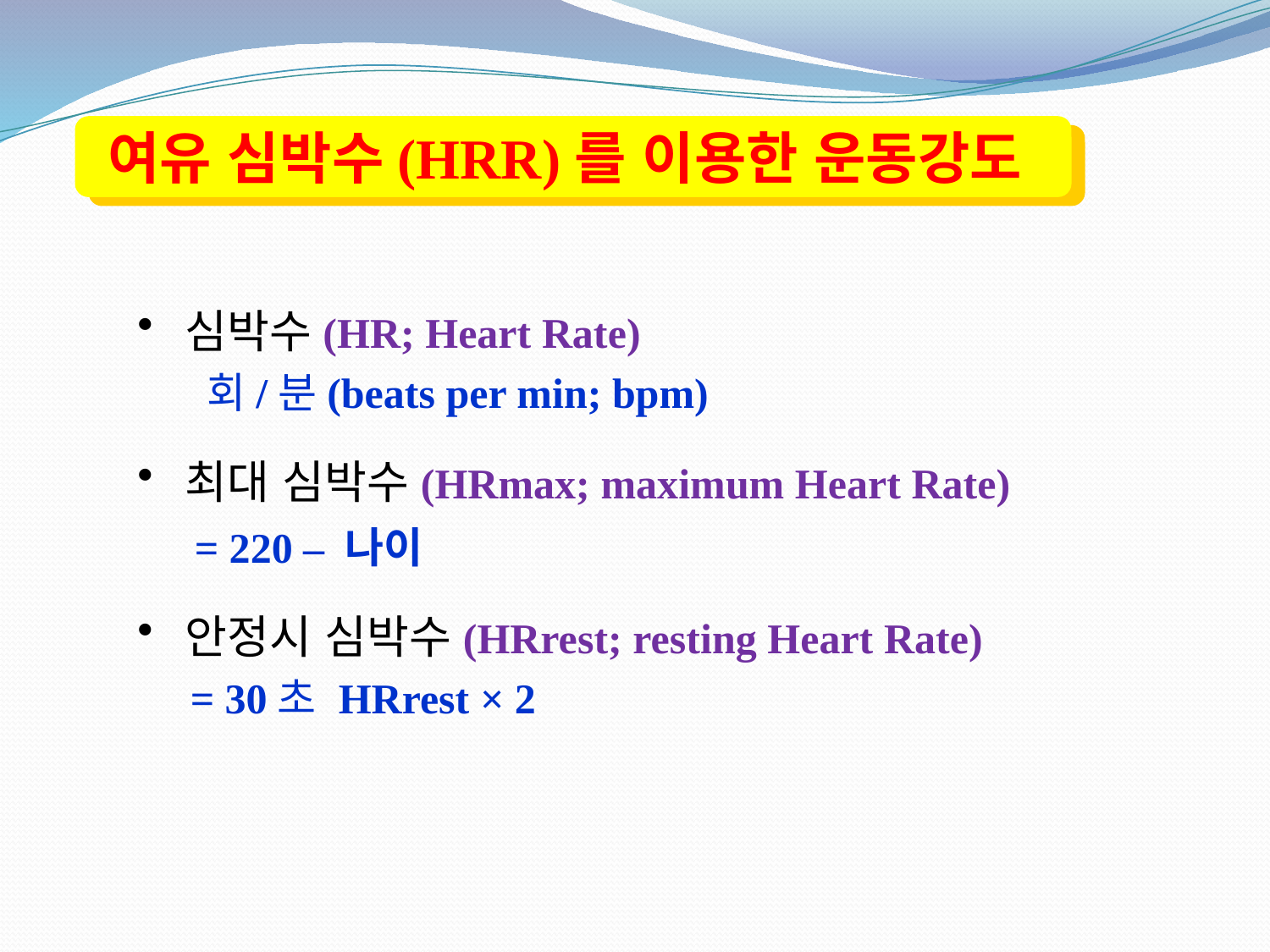

여유 심박수(HRR)를 이용한 운동강도

심박수(HR; Heart Rate)
     회/분(beats per min; bpm)

최대 심박수(HRmax; maximum Heart Rate)
     = 220 – 나이

안정시 심박수(HRrest; resting Heart Rate)
     = 30초 HRrest × 2